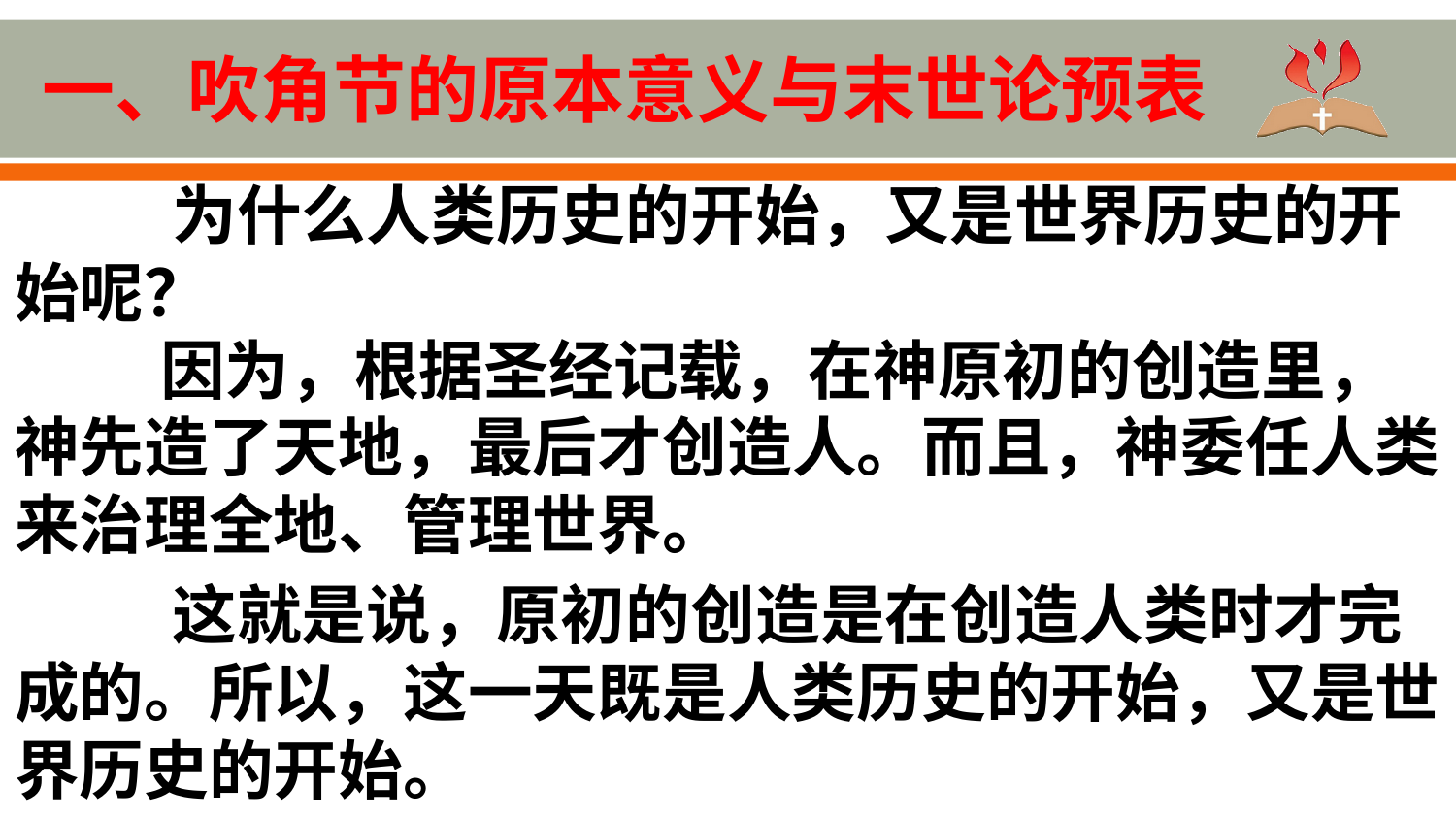

# 一、吹角节的原本意义与末世论预表
 为什么人类历史的开始，又是世界历史的开始呢？                                                                                      	因为，根据圣经记载，在神原初的创造里，神先造了天地，最后才创造人。而且，神委任人类来治理全地、管理世界。
 这就是说，原初的创造是在创造人类时才完成的。所以，这一天既是人类历史的开始，又是世界历史的开始。